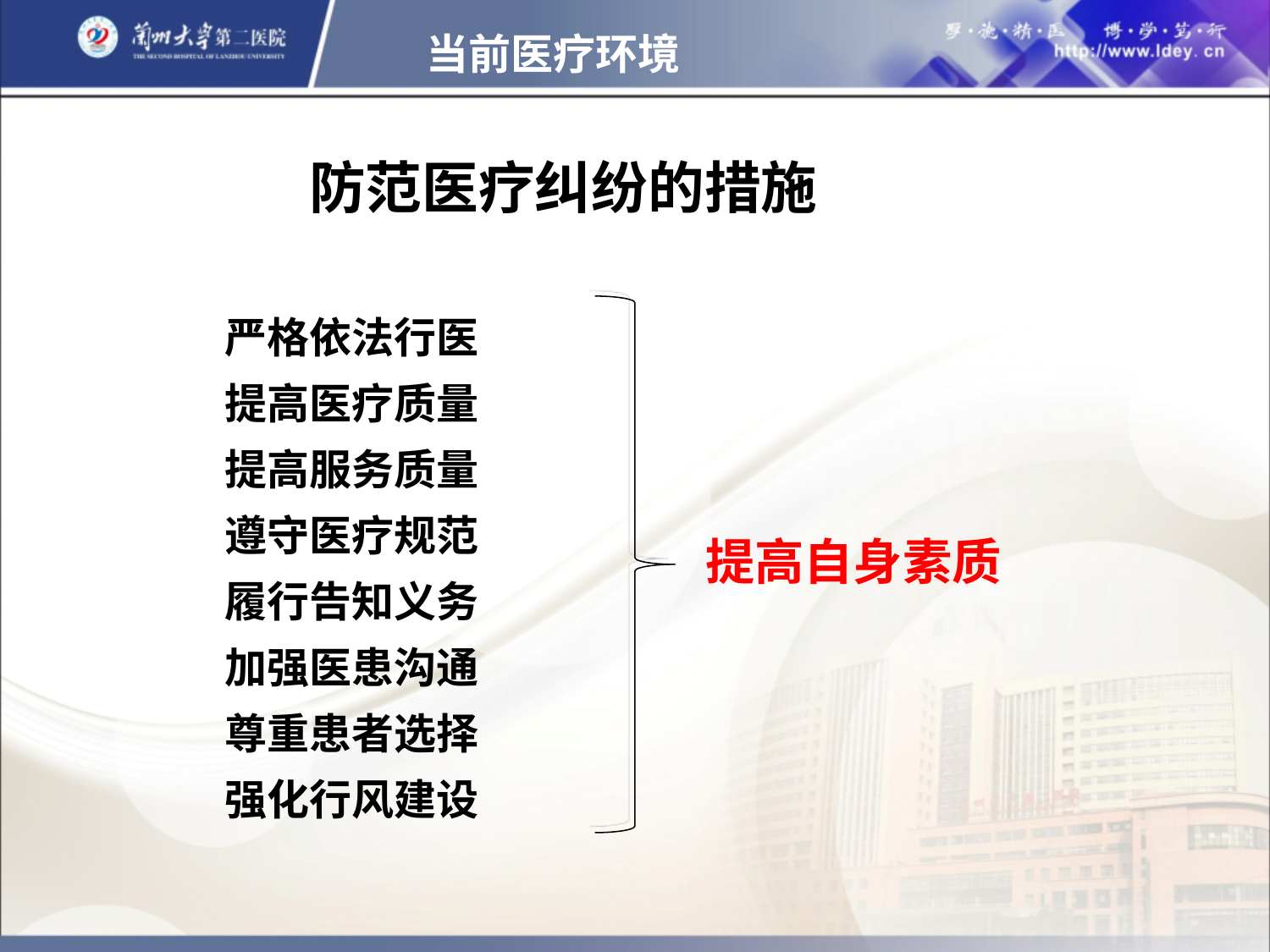

当前医疗环境
        防范医疗纠纷的措施
 严格依法行医
 提高医疗质量
 提高服务质量
 遵守医疗规范
 履行告知义务
 加强医患沟通
 尊重患者选择
 强化行风建设

提高自身素质